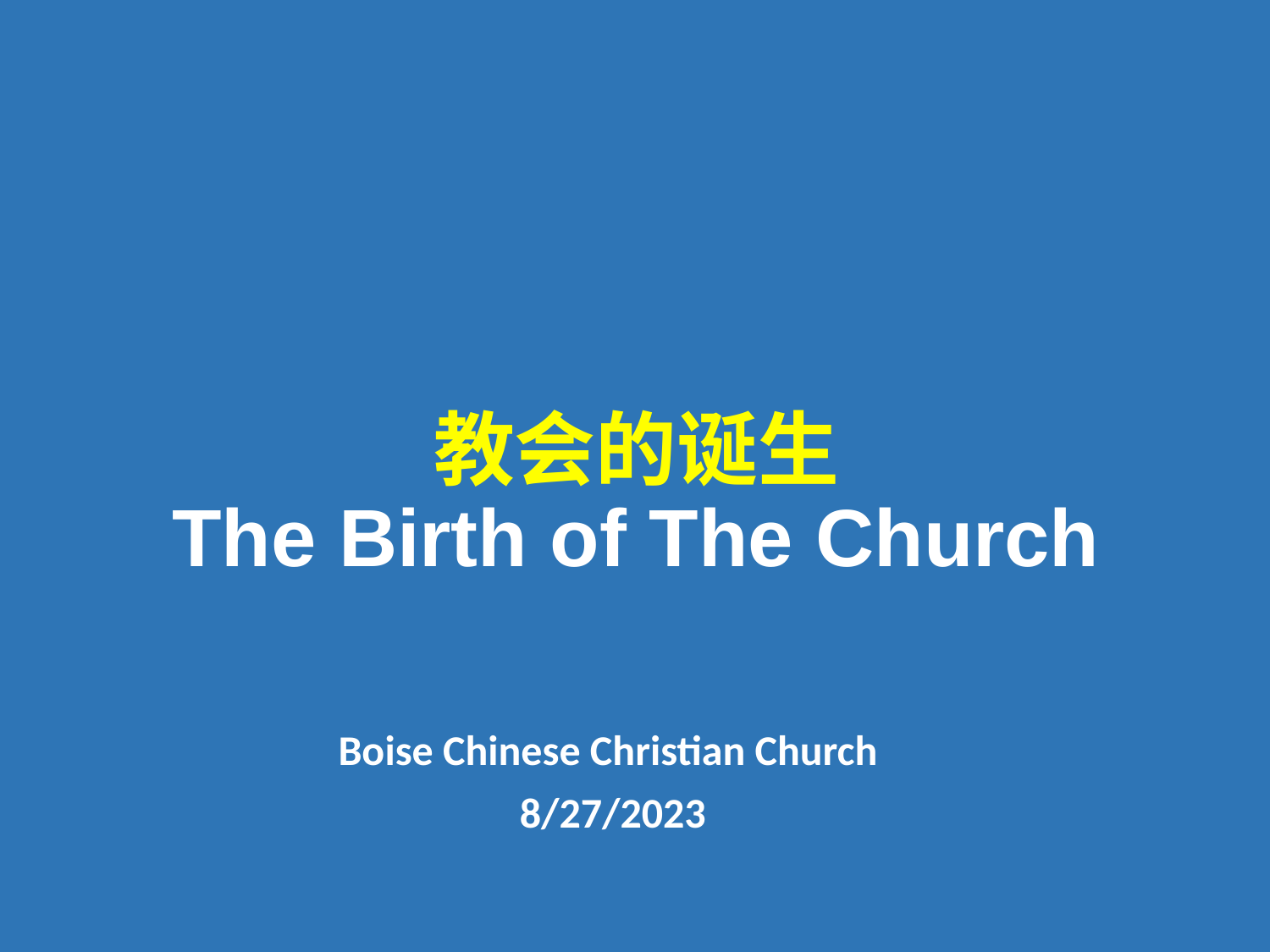

# 教会的诞生 The Birth of The Church
Boise Chinese Christian Church
8/27/2023